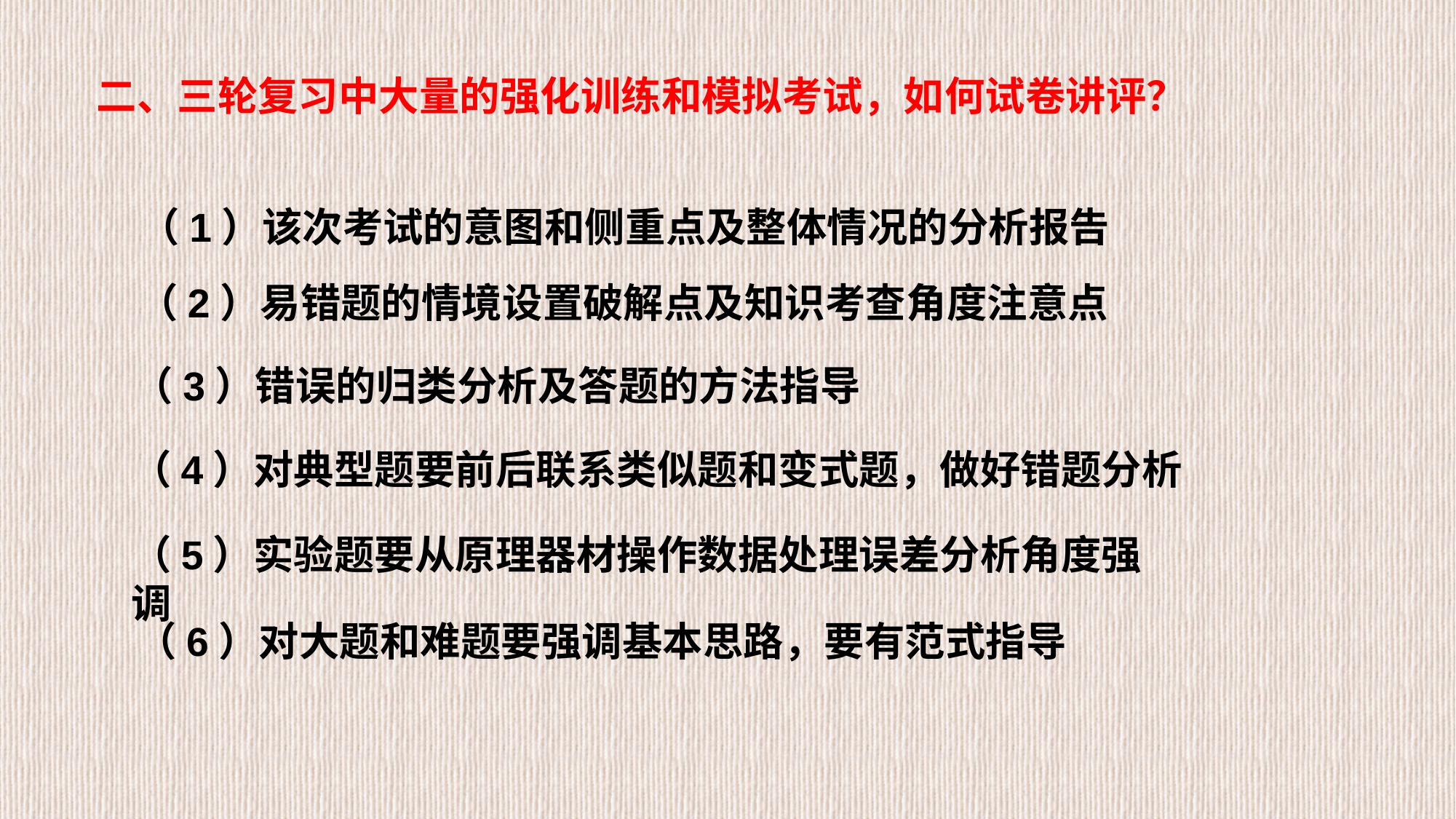

二、三轮复习中大量的强化训练和模拟考试，如何试卷讲评？
（1）该次考试的意图和侧重点及整体情况的分析报告
（2）易错题的情境设置破解点及知识考查角度注意点
（3）错误的归类分析及答题的方法指导
（4）对典型题要前后联系类似题和变式题，做好错题分析
（5）实验题要从原理器材操作数据处理误差分析角度强调
（6）对大题和难题要强调基本思路，要有范式指导